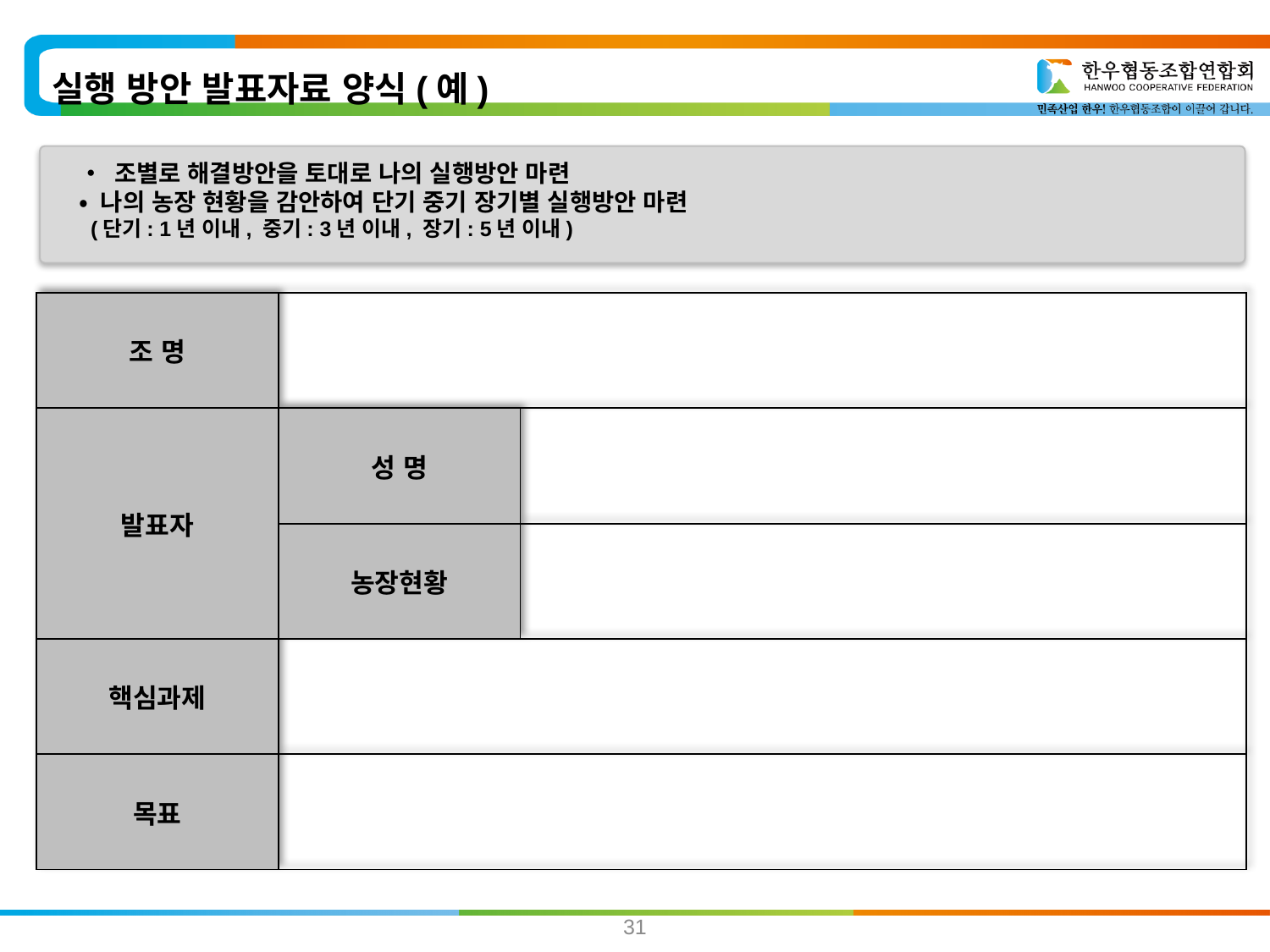

실행 방안 발표자료 양식(예)

• 조별로 해결방안을 토대로 나의 실행방안 마련
• 나의 농장 현황을 감안하여 단기 중기 장기별 실행방안 마련
  (단기: 1년 이내, 중기: 3년 이내, 장기: 5년 이내)
| 조 명 |  |  |
| --- | --- | --- |
| 발표자 | 성 명 |  |
|  | 농장현황 |  |
| 핵심과제 |  |  |
| 목표 |  |  |